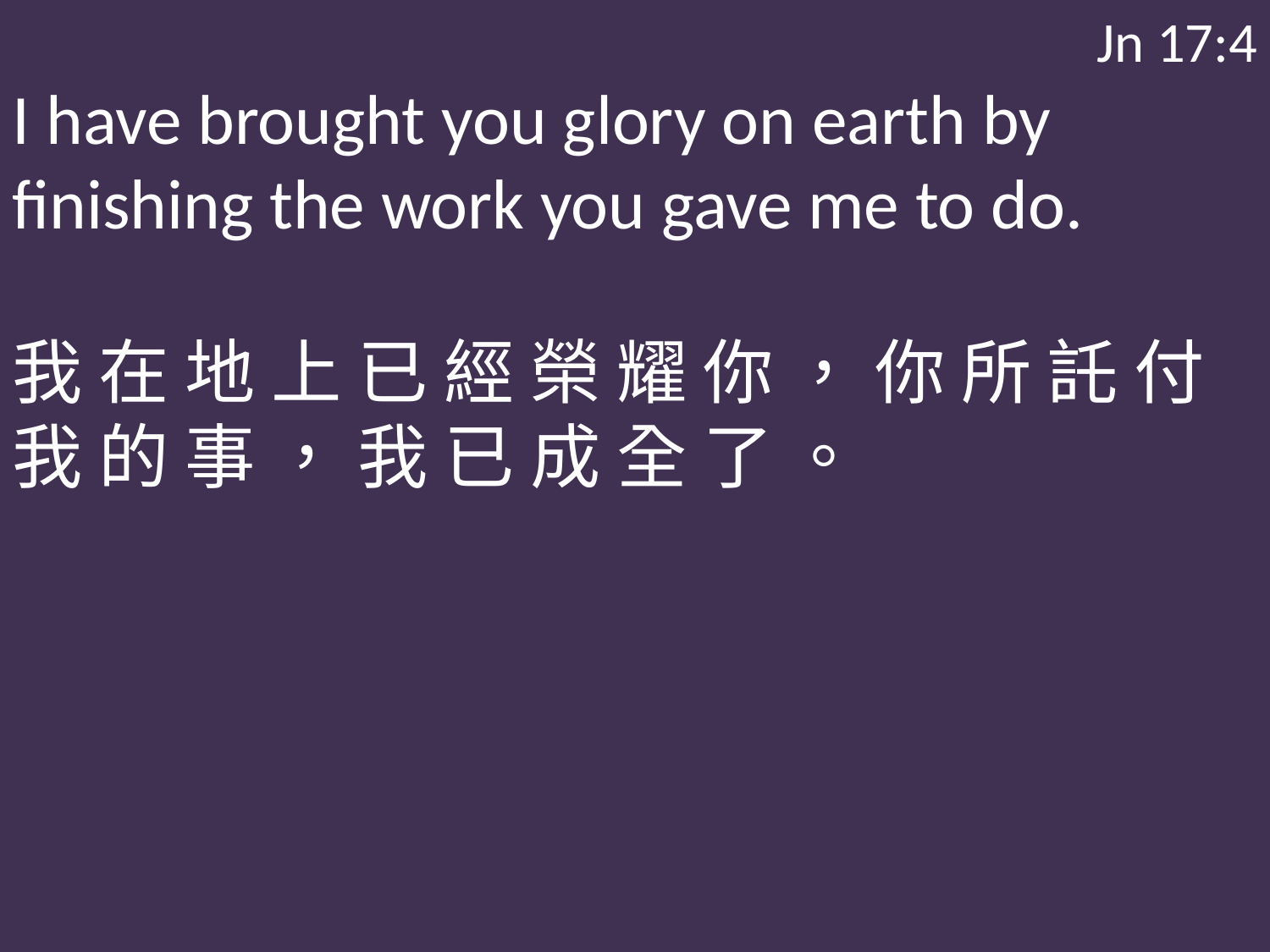

Jn 17:4
I have brought you glory on earth by finishing the work you gave me to do.

我 在 地 上 已 經 榮 耀 你 ， 你 所 託 付 我 的 事 ， 我 已 成 全 了 。